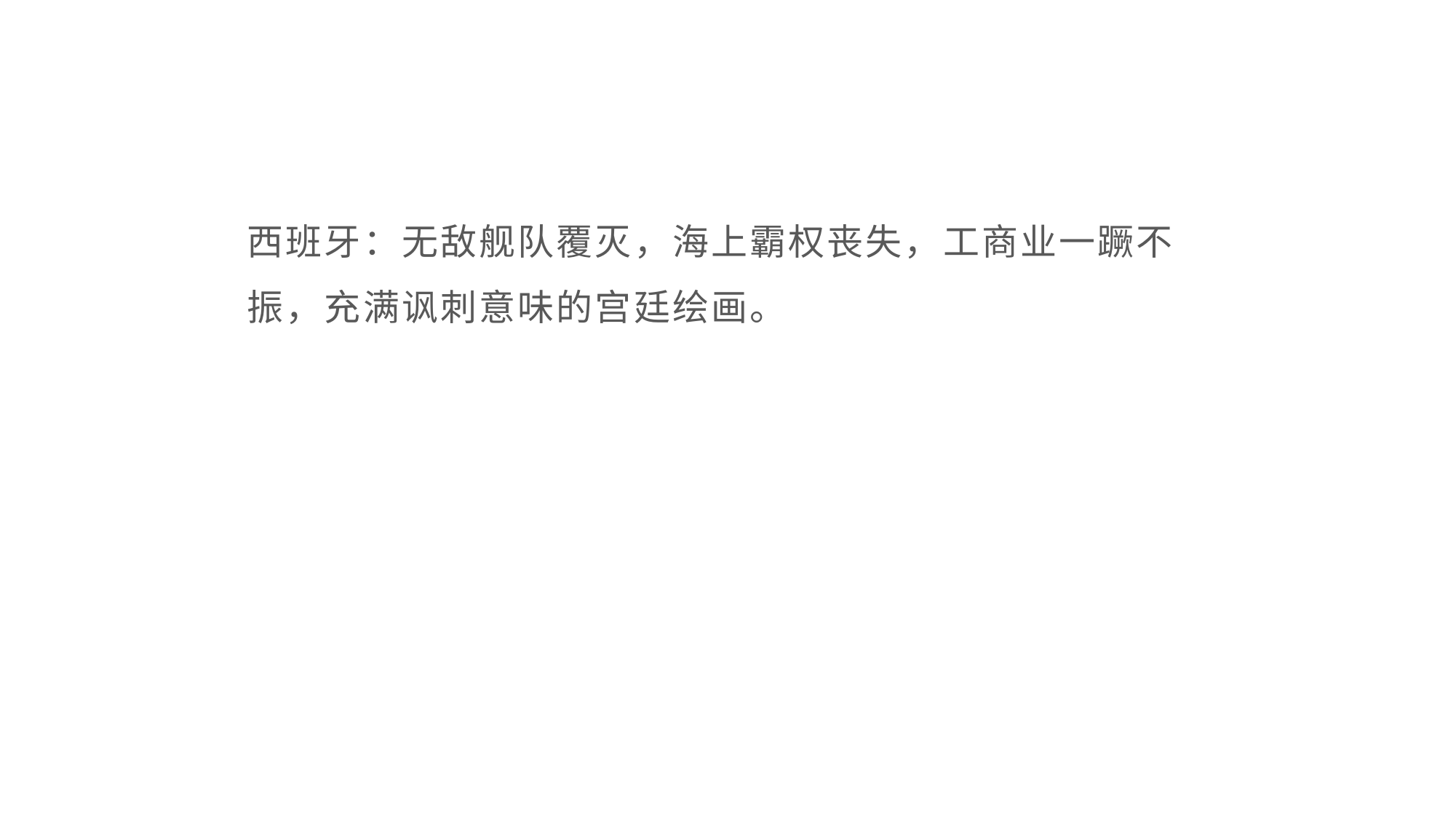

#
西班牙：无敌舰队覆灭，海上霸权丧失，工商业一蹶不振，充满讽刺意味的宫廷绘画。